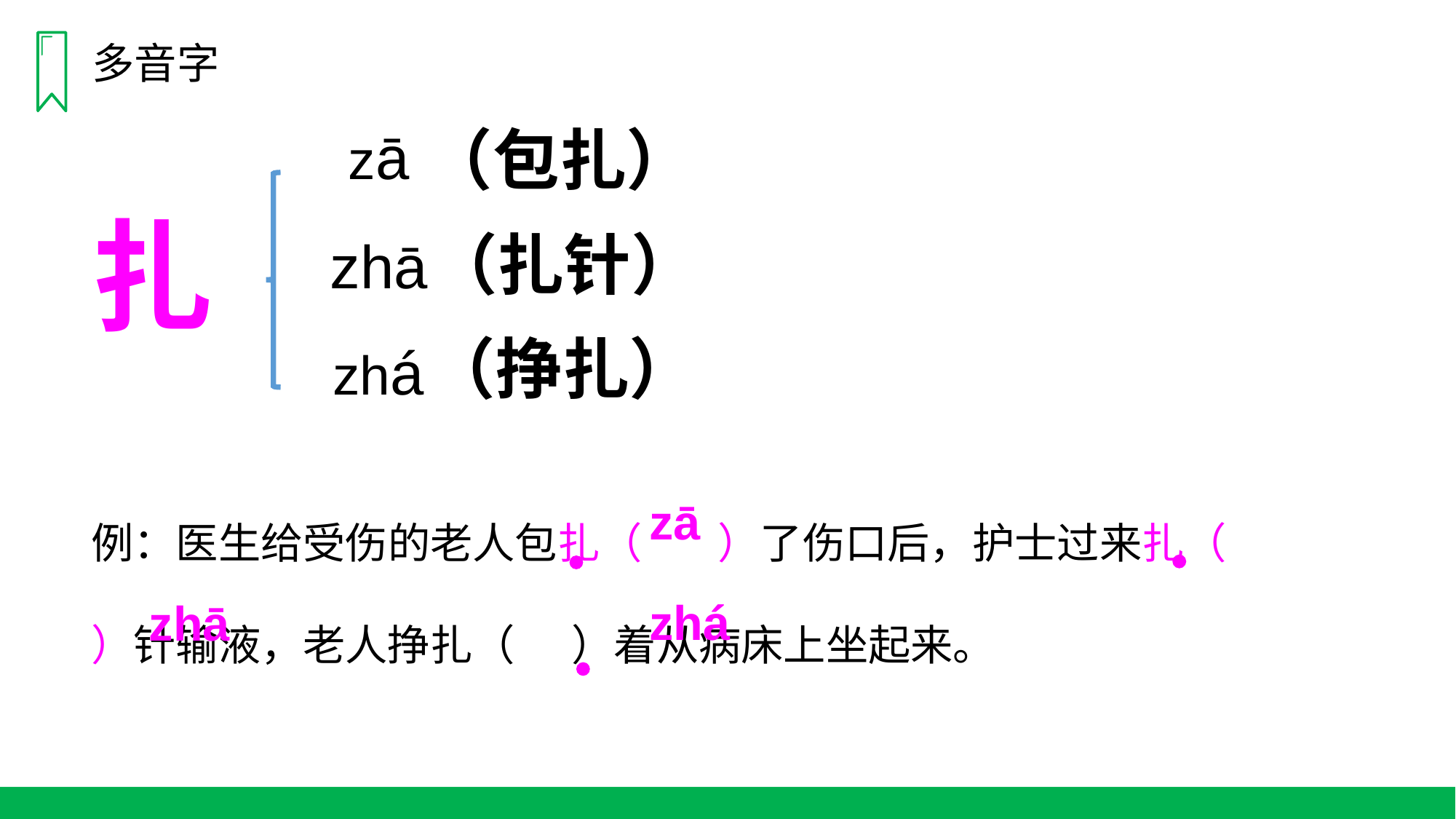

多音字
（包扎）
zā

扎
（扎针）
zhā
（挣扎）
zhá
例：医生给受伤的老人包扎（        ）了伤口后，护士过来扎（        ）针输液，老人挣扎（      ）着从病床上坐起来。
zā

zhá
zhā